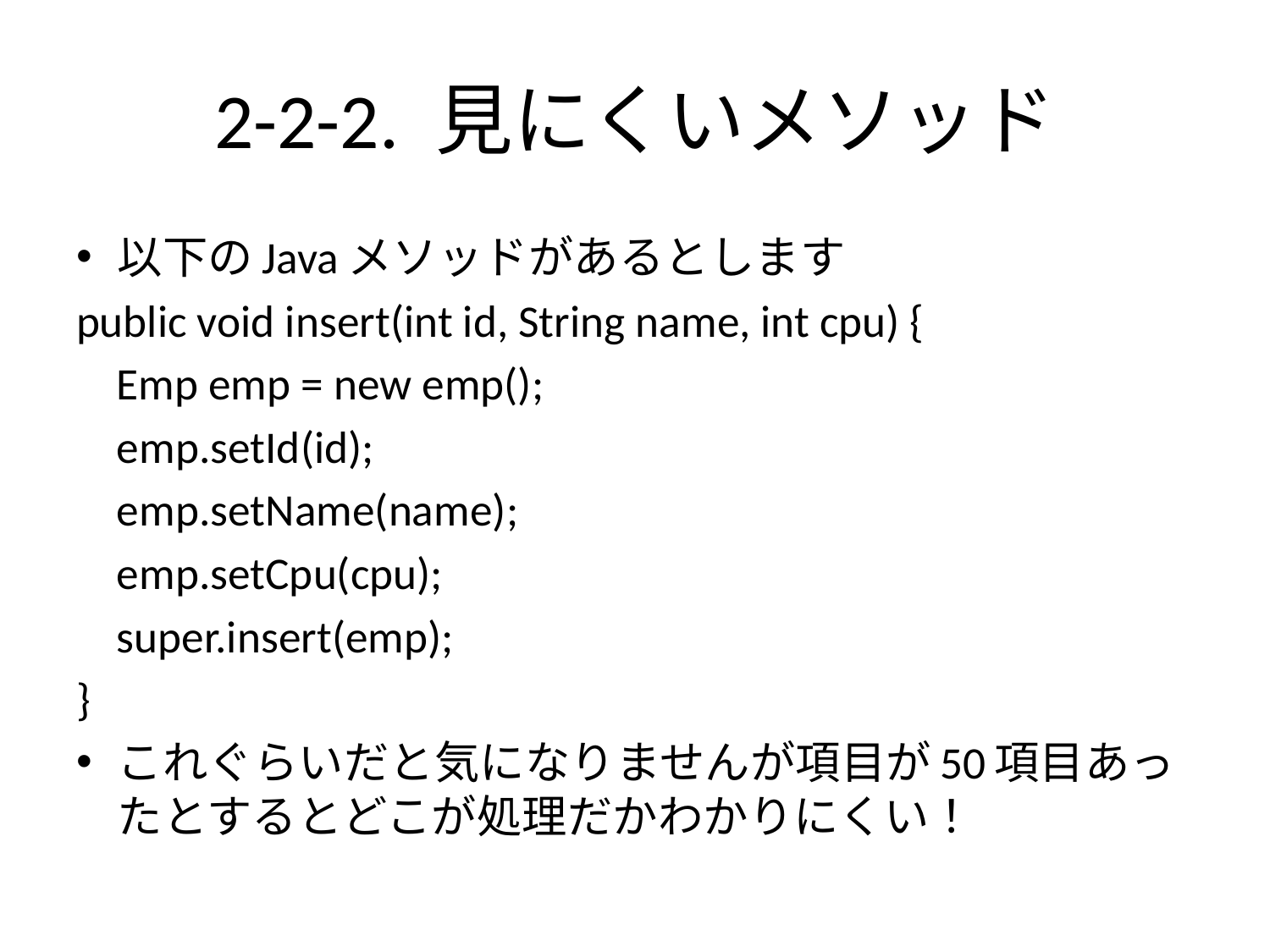

# 2-2-2. 見にくいメソッド
以下のJavaメソッドがあるとします
public void insert(int id, String name, int cpu) {
    Emp emp = new emp();
    emp.setId(id);
    emp.setName(name);
    emp.setCpu(cpu);
    super.insert(emp);
}
これぐらいだと気になりませんが項目が50項目あったとするとどこが処理だかわかりにくい！